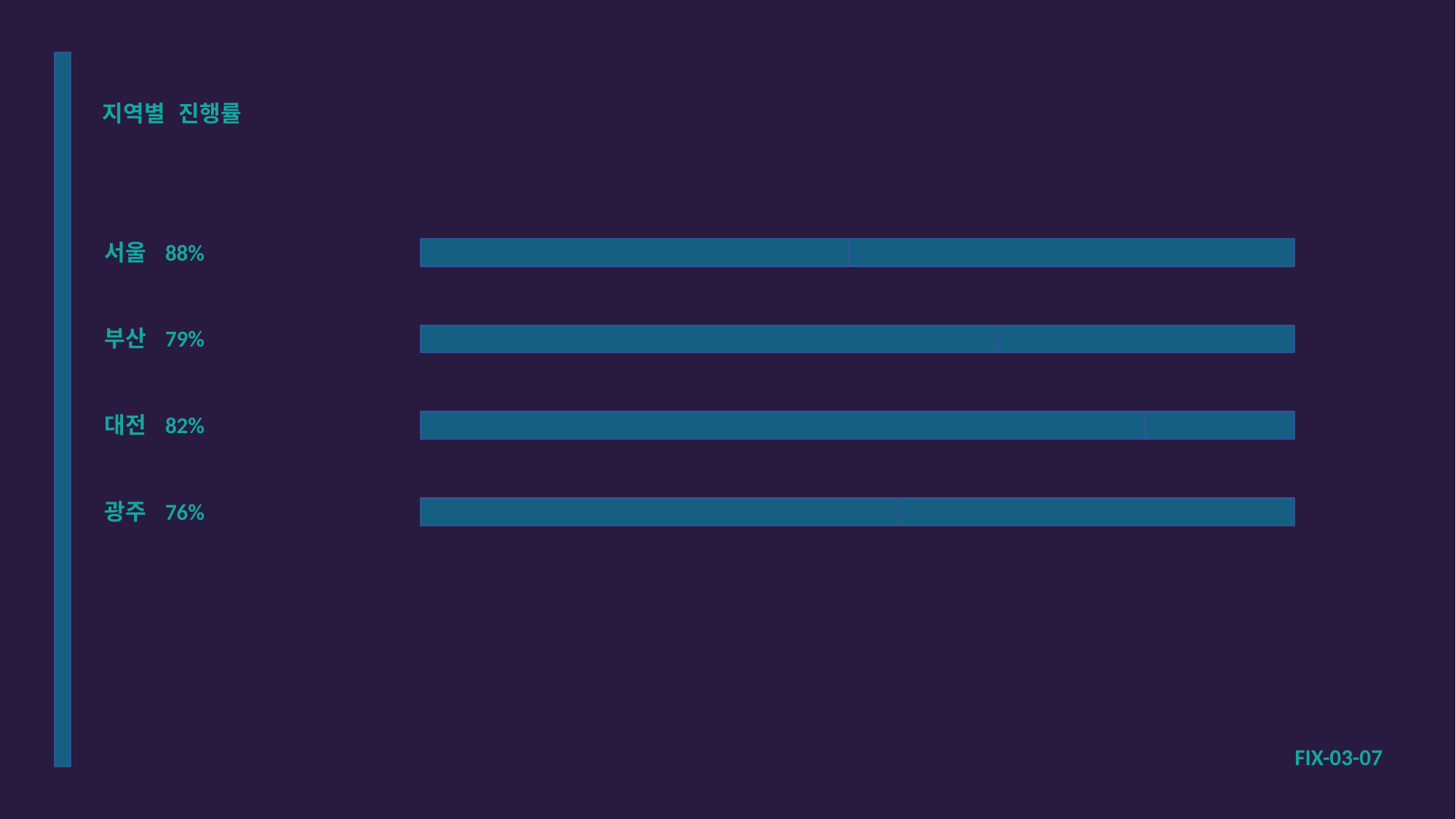

지역별 진행률
서울 88%

부산 79%

대전 82%

광주 76%

FIX-03-07